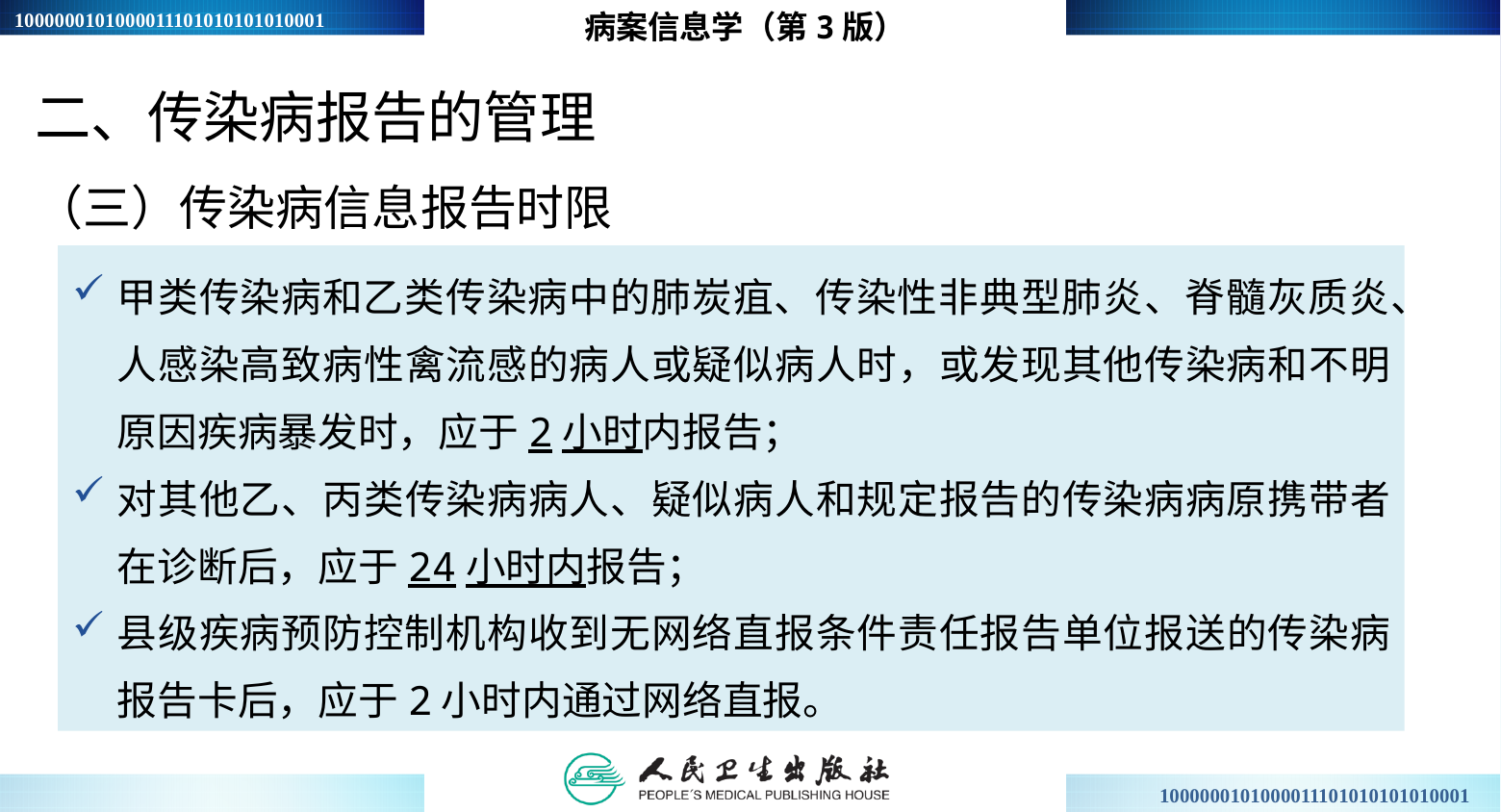

病案信息学（第3版）
二、传染病报告的管理
（三）传染病信息报告时限
甲类传染病和乙类传染病中的肺炭疽、传染性非典型肺炎、脊髓灰质炎、人感染高致病性禽流感的病人或疑似病人时，或发现其他传染病和不明原因疾病暴发时，应于2小时内报告；
对其他乙、丙类传染病病人、疑似病人和规定报告的传染病病原携带者在诊断后，应于24小时内报告；
县级疾病预防控制机构收到无网络直报条件责任报告单位报送的传染病报告卡后，应于2小时内通过网络直报。